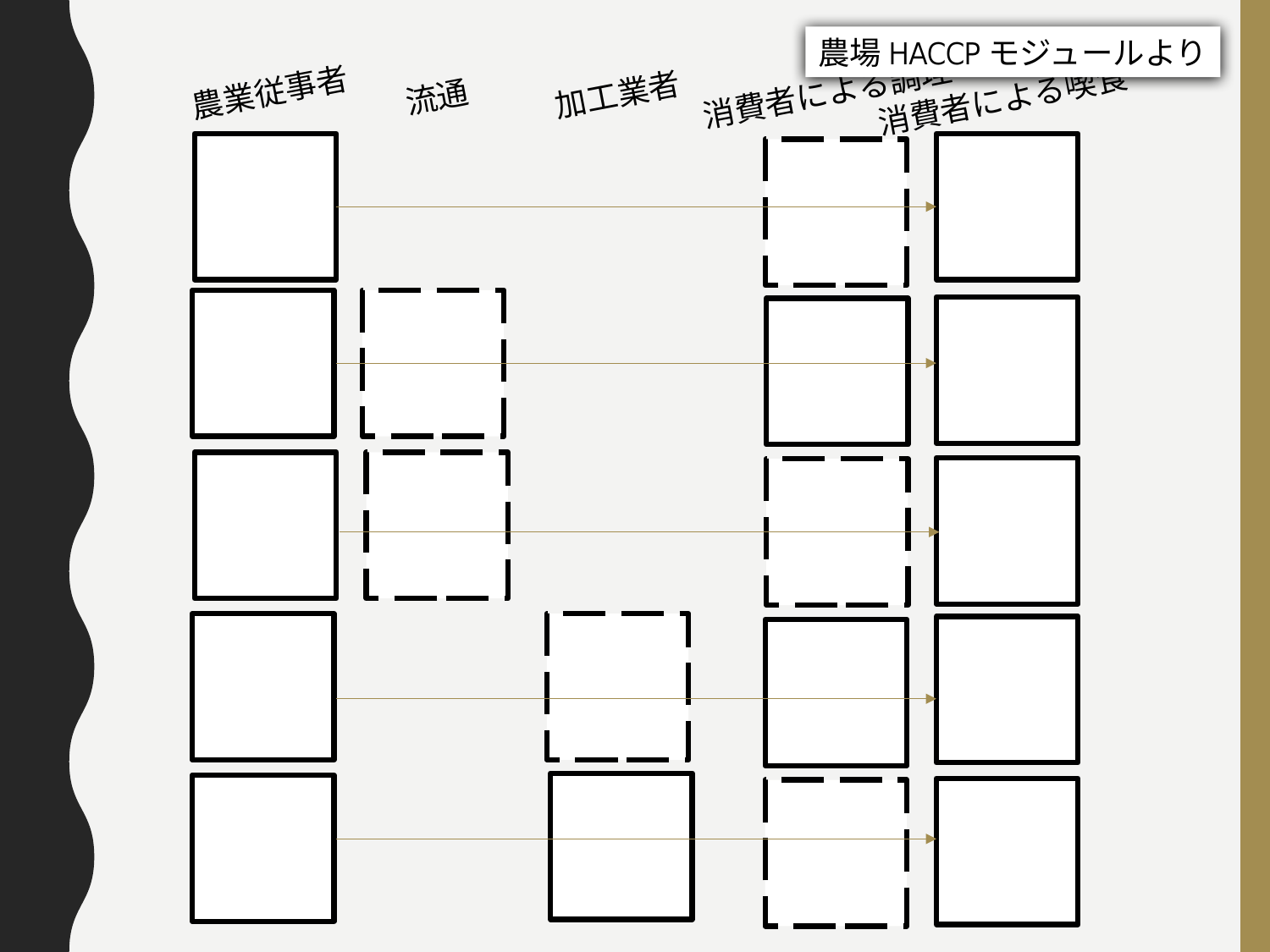

農場HACCPモジュールより
農業従事者
消費者による調理
加工業者
流通
消費者による喫食